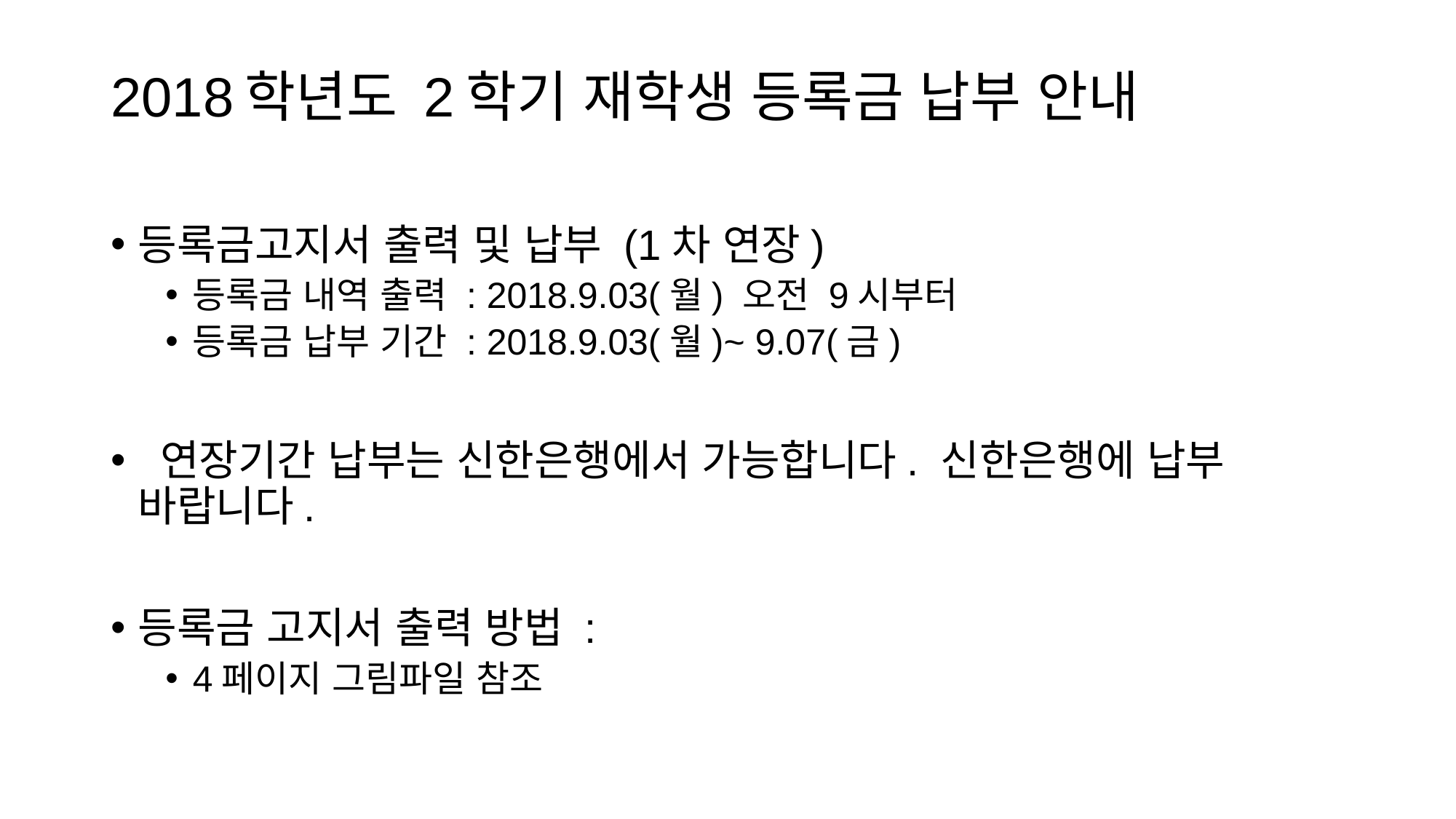

# 2018학년도 2학기 재학생 등록금 납부 안내
등록금고지서 출력 및 납부 (1차 연장)
등록금 내역 출력 : 2018.9.03(월) 오전 9시부터
등록금 납부 기간 : 2018.9.03(월)~ 9.07(금)

 연장기간 납부는 신한은행에서 가능합니다. 신한은행에 납부         바랍니다.

등록금 고지서 출력 방법 :
4페이지 그림파일 참조